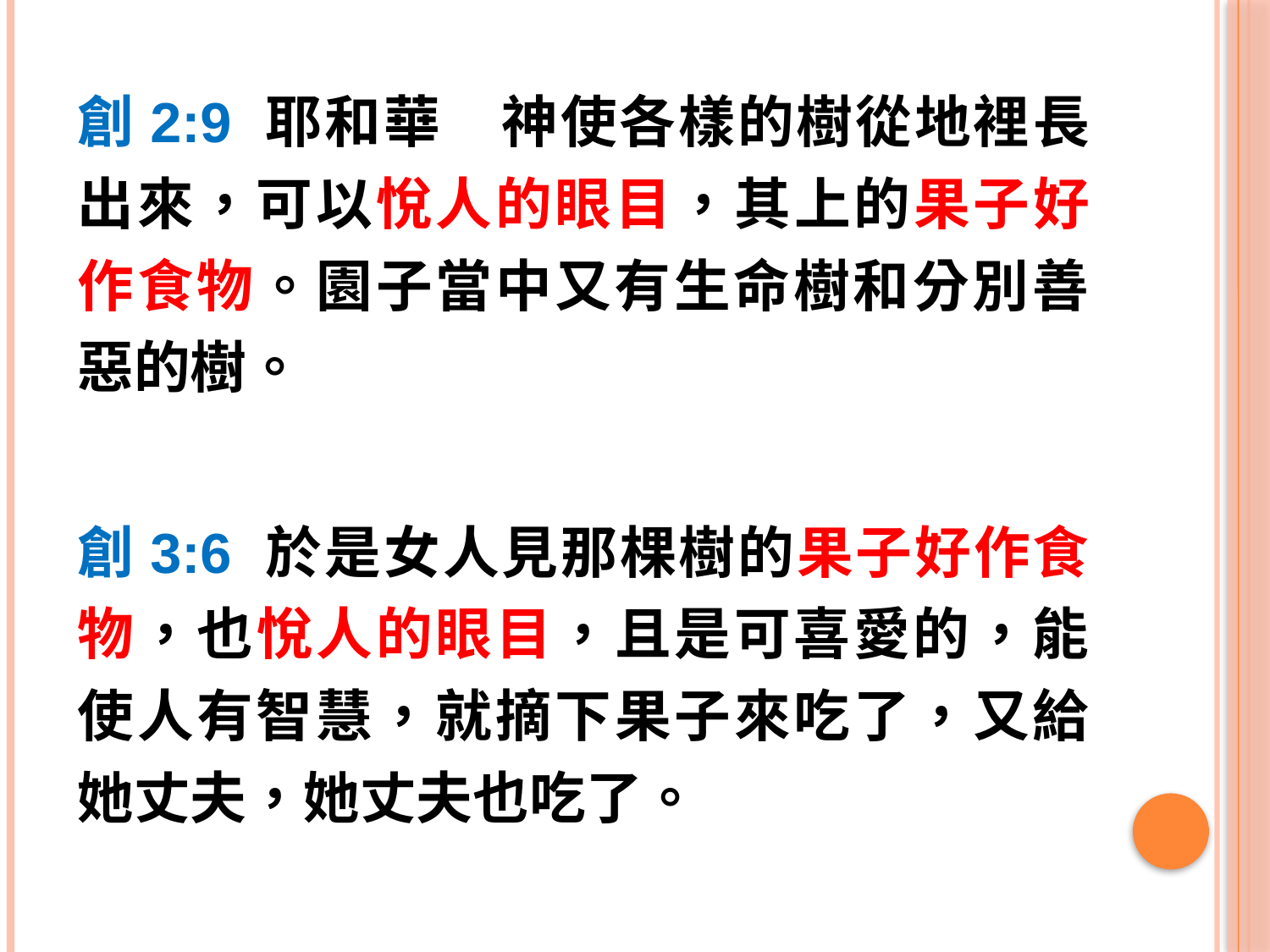

創2:9 耶和華　神使各樣的樹從地裡長出來，可以悅人的眼目，其上的果子好作食物。園子當中又有生命樹和分別善惡的樹。

創3:6 於是女人見那棵樹的果子好作食物，也悅人的眼目，且是可喜愛的，能使人有智慧，就摘下果子來吃了，又給她丈夫，她丈夫也吃了。